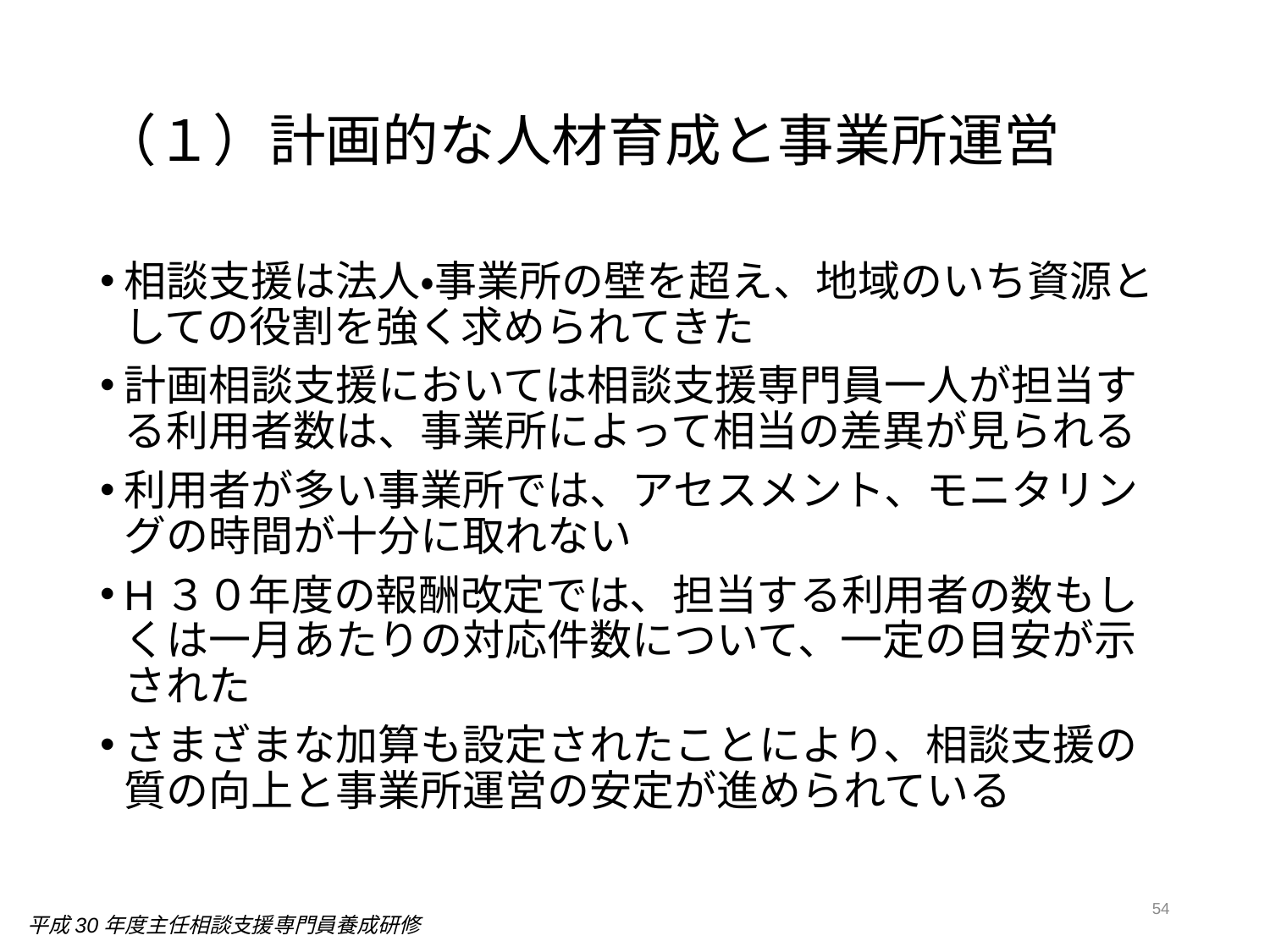

# （１）計画的な人材育成と事業所運営
相談支援は法人・事業所の壁を超え、地域のいち資源としての役割を強く求められてきた
計画相談支援においては相談支援専門員一人が担当する利用者数は、事業所によって相当の差異が見られる
利用者が多い事業所では、アセスメント、モニタリングの時間が十分に取れない
H３０年度の報酬改定では、担当する利用者の数もしくは一月あたりの対応件数について、一定の目安が示された
さまざまな加算も設定されたことにより、相談支援の質の向上と事業所運営の安定が進められている
54
平成30年度主任相談支援専門員養成研修